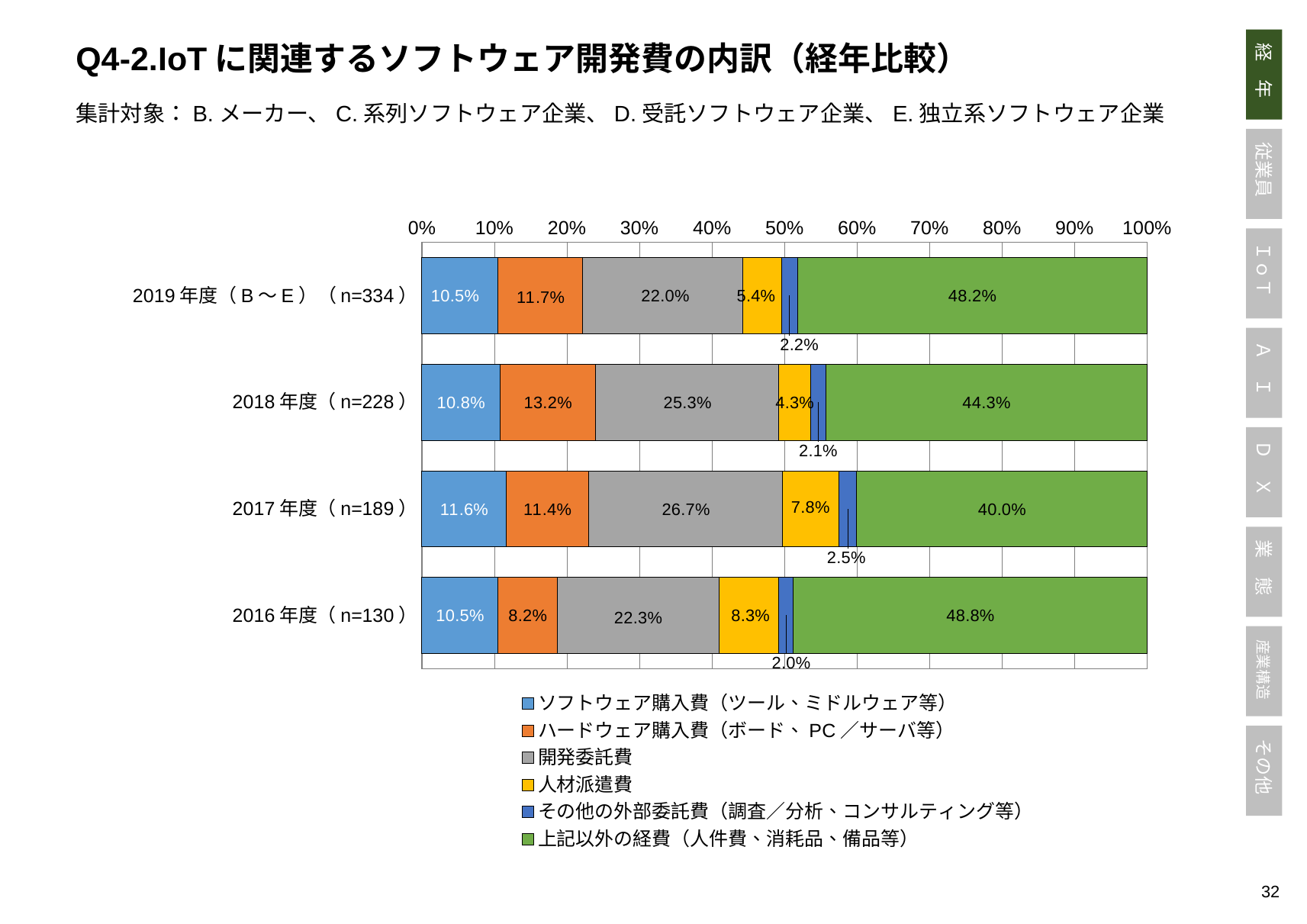

Q4-2.IoTに関連するソフトウェア開発費の内訳（経年比較）
集計対象：B.メーカー、C.系列ソフトウェア企業、D.受託ソフトウェア企業、E.独立系ソフトウェア企業

### Chart

| Category | ソフトウェア購入費（ツール、ミドルウェア等） | ハードウェア購入費（ボード、PC／サーバ等） | 開発委託費 | 人材派遣費 | その他の外部委託費（調査／分析、コンサルティング等） | 上記以外の経費（人件費、消耗品、備品等） |
|---|---|---|---|---|---|---|
| 2019年度（B～E）（n=334） | 0.10487125748502994 | 0.11714071856287425 | 0.22025748502994008 | 0.05395508982035928 | 0.021721556886227546 | 0.4820538922155688 |
| 2018年度（n=228） | 0.10750877192982455 | 0.13204605263157895 | 0.2529868421052632 | 0.04326754385964912 | 0.021140350877192984 | 0.4430504385964912 |
| 2017年度（n=189） | 0.11595767195767193 | 0.11401058201058202 | 0.2670899470899471 | 0.07761904761904762 | 0.025238095238095237 | 0.40008465608465604 |
| 2016年度（n=130） | 0.1048951048951049 | 0.08191808191808193 | 0.2227772227772228 | 0.08291708291708293 | 0.019980019980019983 | 0.48751248751248755 |
32